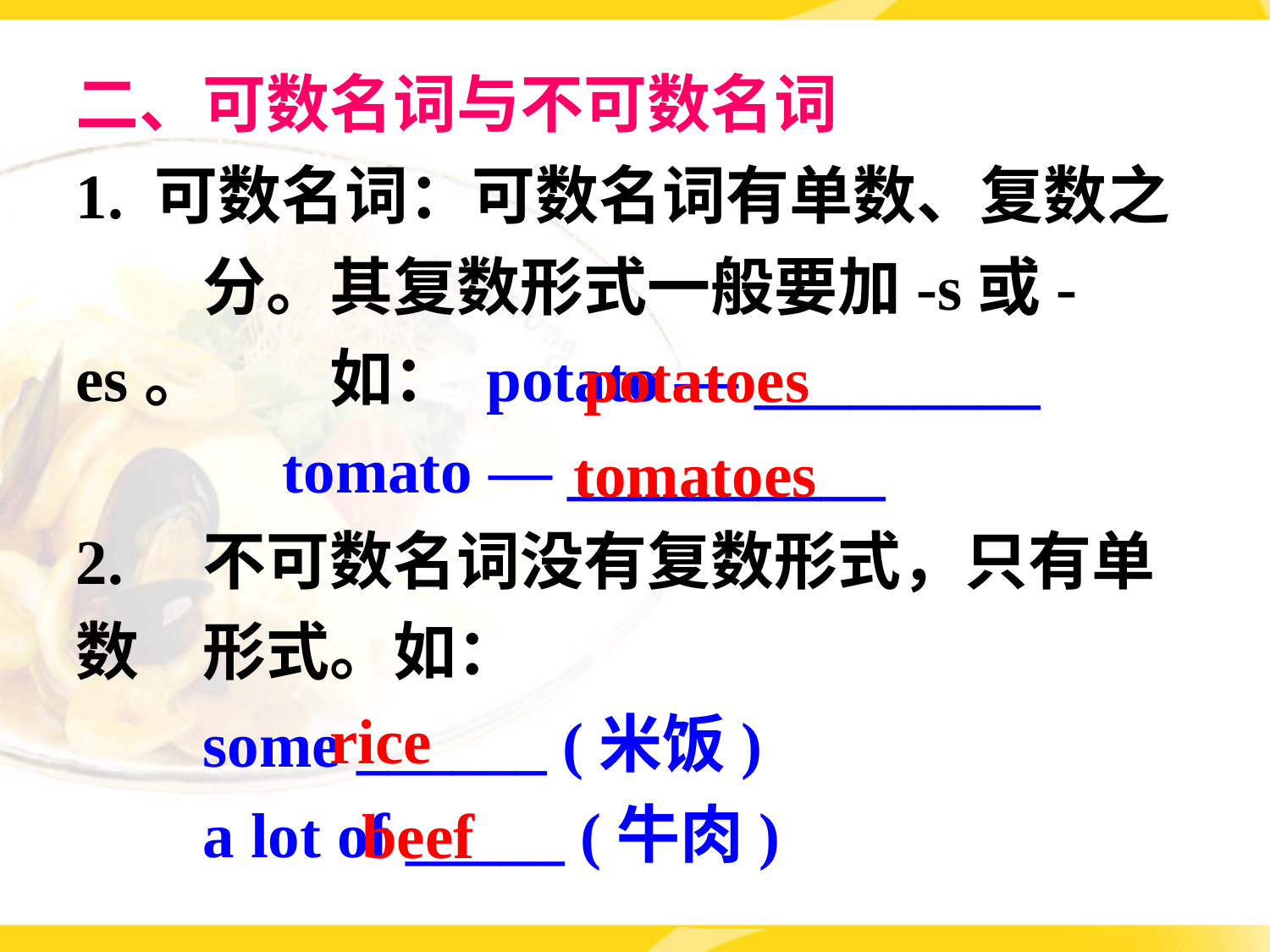

二、可数名词与不可数名词
1. 可数名词：可数名词有单数、复数之	分。其复数形式一般要加-s或-es。	如： potato — _________
             tomato — __________
2.	不可数名词没有复数形式，只有单数	形式。如：
   	some ______ (米饭)
   	a lot of _____ (牛肉)
potatoes
tomatoes
rice
beef